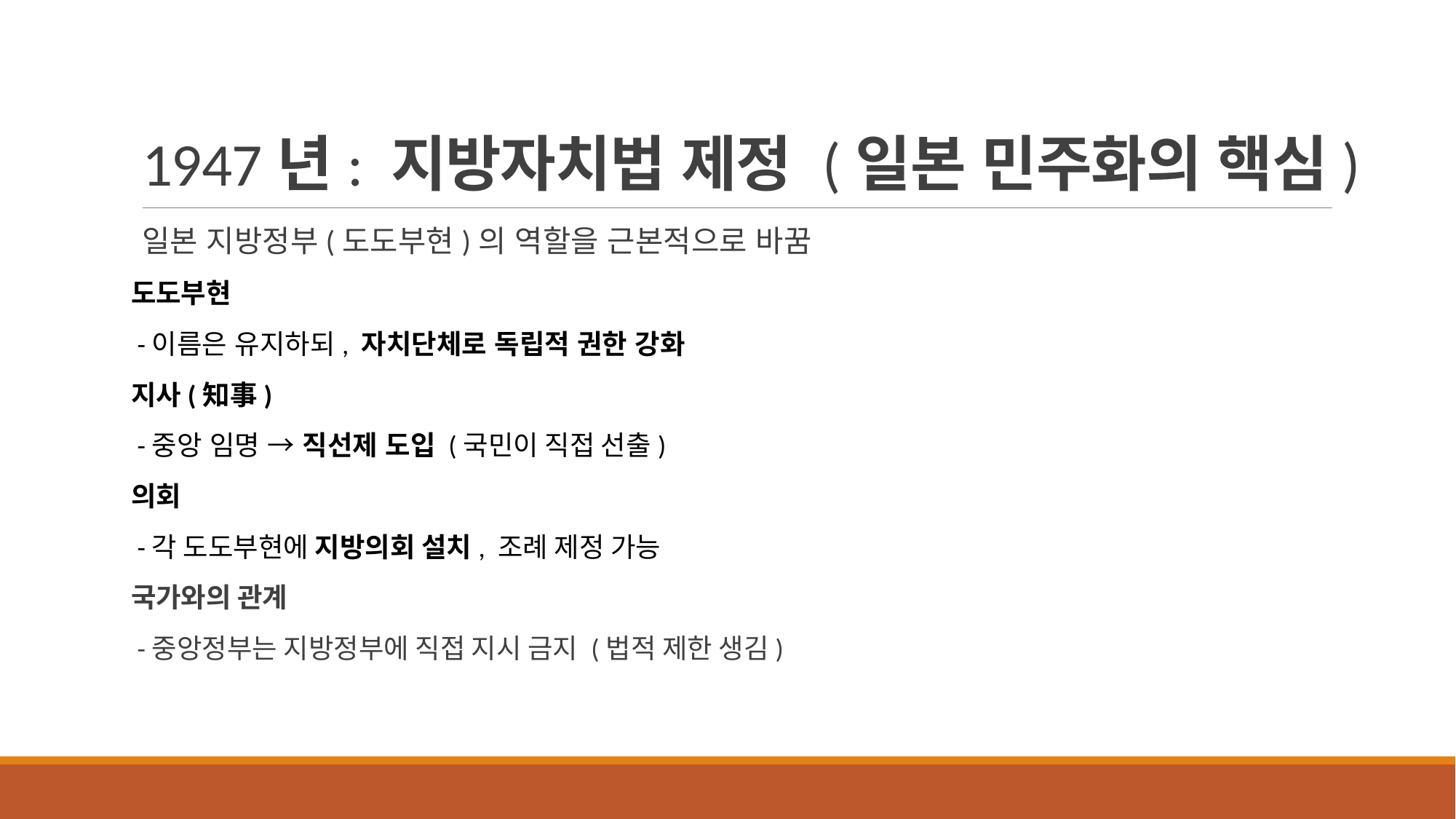

# 1947년: 지방자치법 제정 (일본 민주화의 핵심)
일본 지방정부(도도부현)의 역할을 근본적으로 바꿈
도도부현
-이름은 유지하되, 자치단체로 독립적 권한 강화
지사(知事)
-중앙 임명 → 직선제 도입 (국민이 직접 선출)
의회
-각 도도부현에 지방의회 설치, 조례 제정 가능
국가와의 관계
-중앙정부는 지방정부에 직접 지시 금지 (법적 제한 생김)